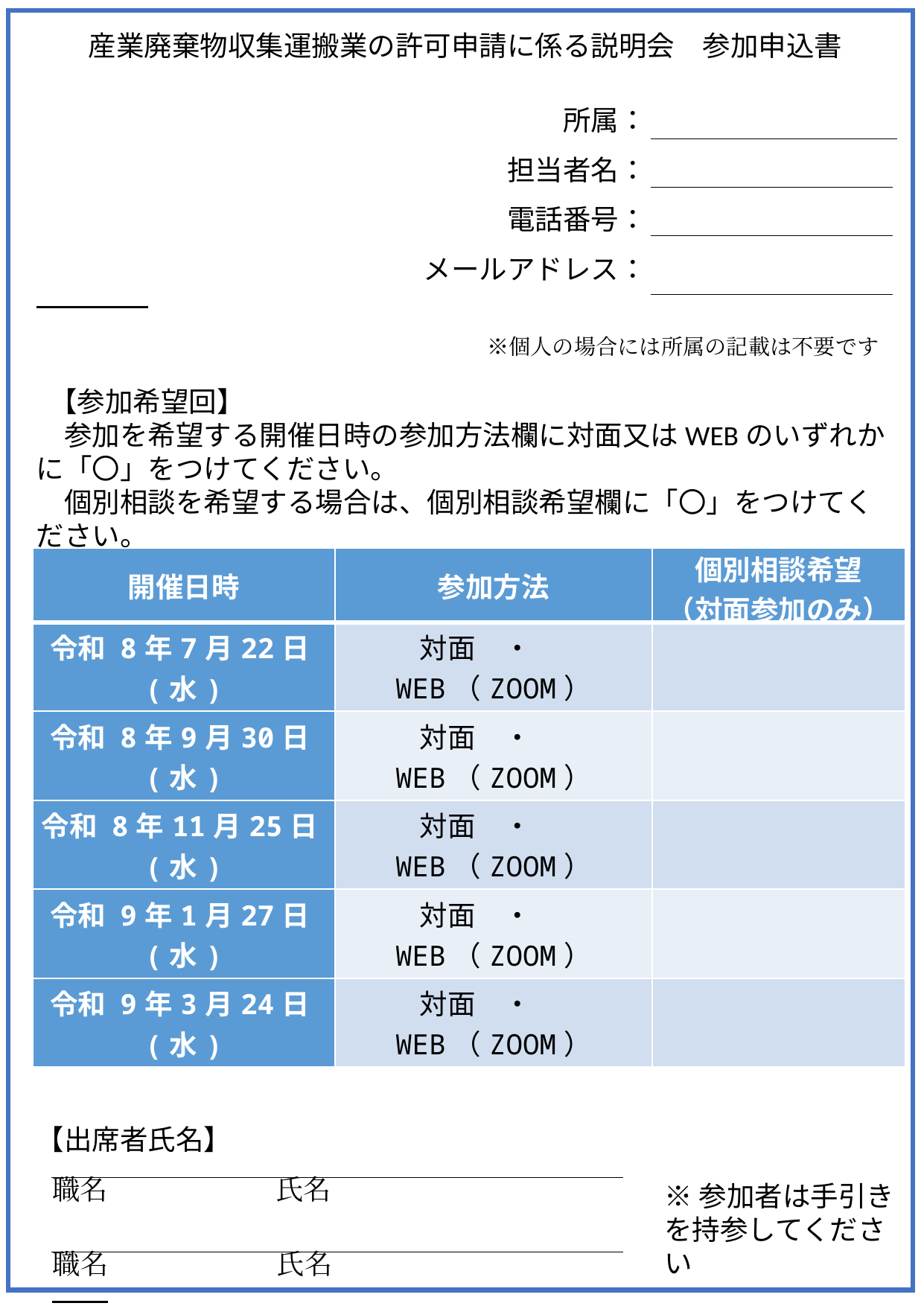

産業廃棄物収集運搬業の許可申請に係る説明会　参加申込書

　　　　　　　　　　所属：

　　　　　　　　担当者名：

　　　　　　　　電話番号：

　	　メールアドレス：

　　　　　　　　　　　　　　　　　　　　※個人の場合には所属の記載は不要です

 【参加希望回】
　参加を希望する開催日時の参加方法欄に対面又はWEBのいずれかに「〇」をつけてください。
　個別相談を希望する場合は、個別相談希望欄に「〇」をつけてください。

【出席者氏名】

職名		氏名

職名		氏名

| 開催日時 | 参加方法 | 個別相談希望 （対面参加のみ） |
| --- | --- | --- |
| 令和 8年7月22日(水) | 対面　・　WEB（ZOOM） |  |
| 令和 8年9月30日(水) | 対面　・　WEB（ZOOM） |  |
| 令和 8年11月25日(水) | 対面　・　WEB（ZOOM） |  |
| 令和 9年1月27日(水) | 対面　・　WEB（ZOOM） |  |
| 令和 9年3月24日(水) | 対面　・　WEB（ZOOM） |  |
※参加者は手引きを持参してください
HPはこちら